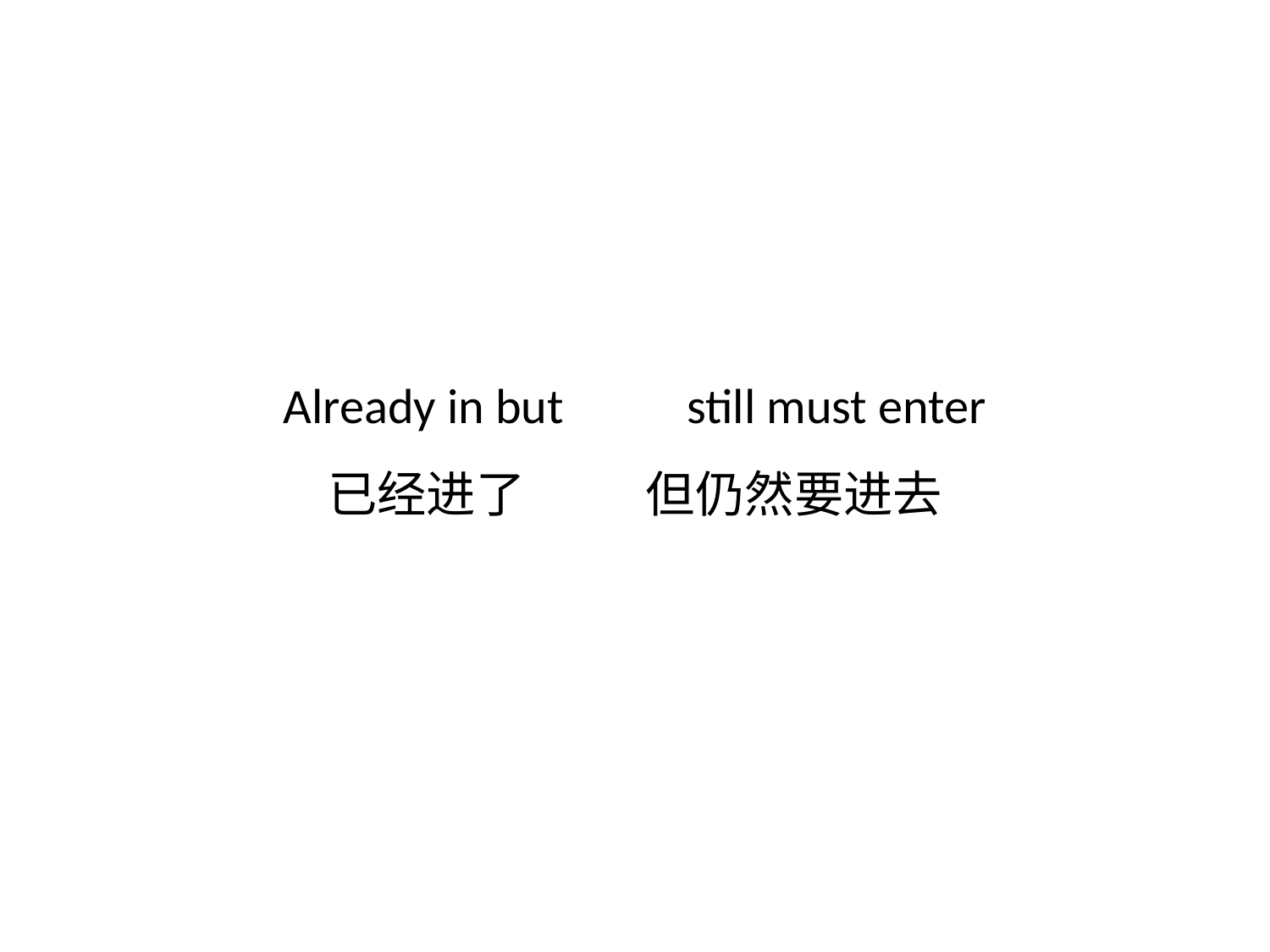

# Already in but           still must enter 已经进了           但仍然要进去